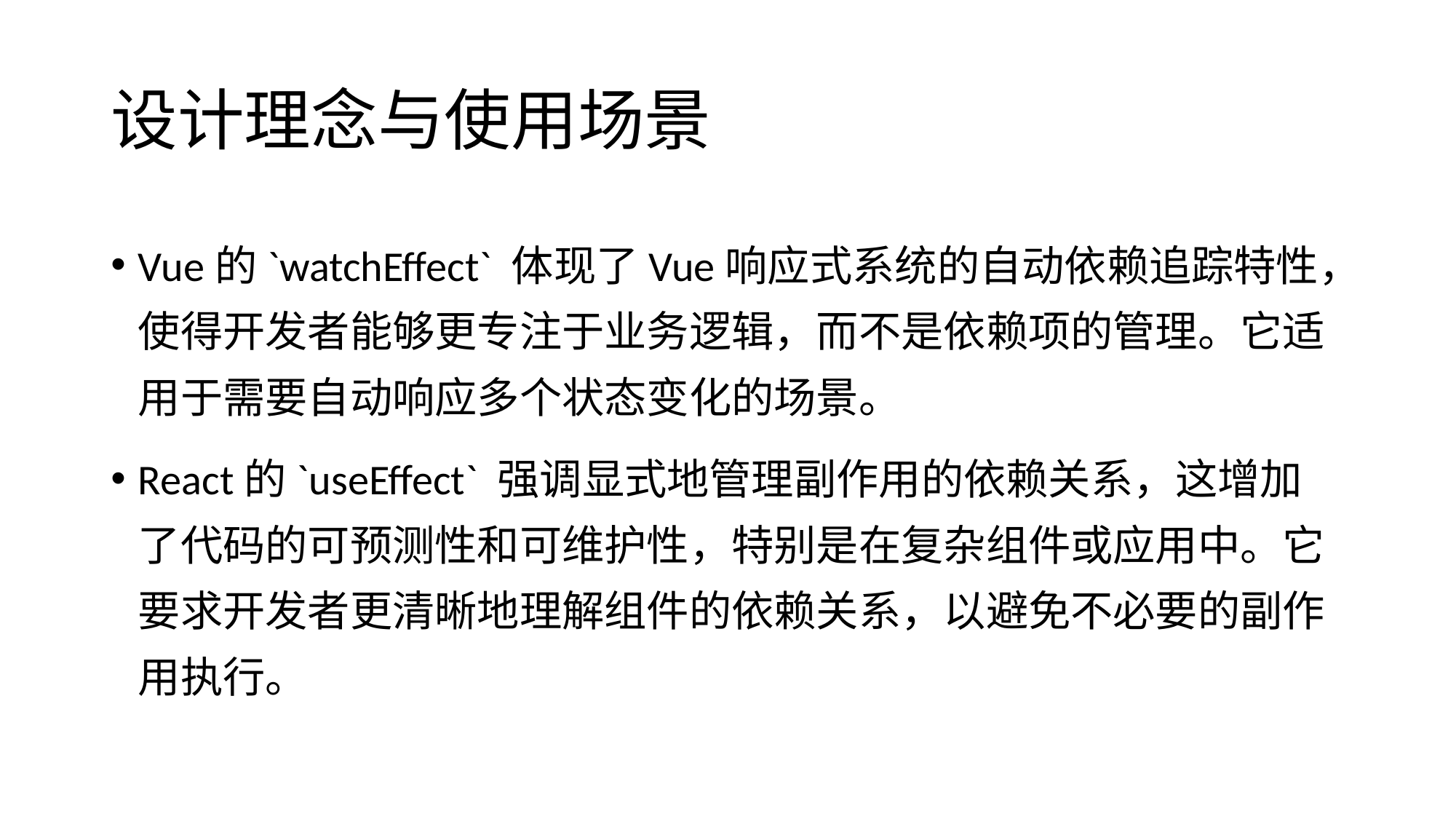

# 设计理念与使用场景
Vue的`watchEffect` 体现了Vue响应式系统的自动依赖追踪特性，使得开发者能够更专注于业务逻辑，而不是依赖项的管理。它适用于需要自动响应多个状态变化的场景。
React的`useEffect` 强调显式地管理副作用的依赖关系，这增加了代码的可预测性和可维护性，特别是在复杂组件或应用中。它要求开发者更清晰地理解组件的依赖关系，以避免不必要的副作用执行。